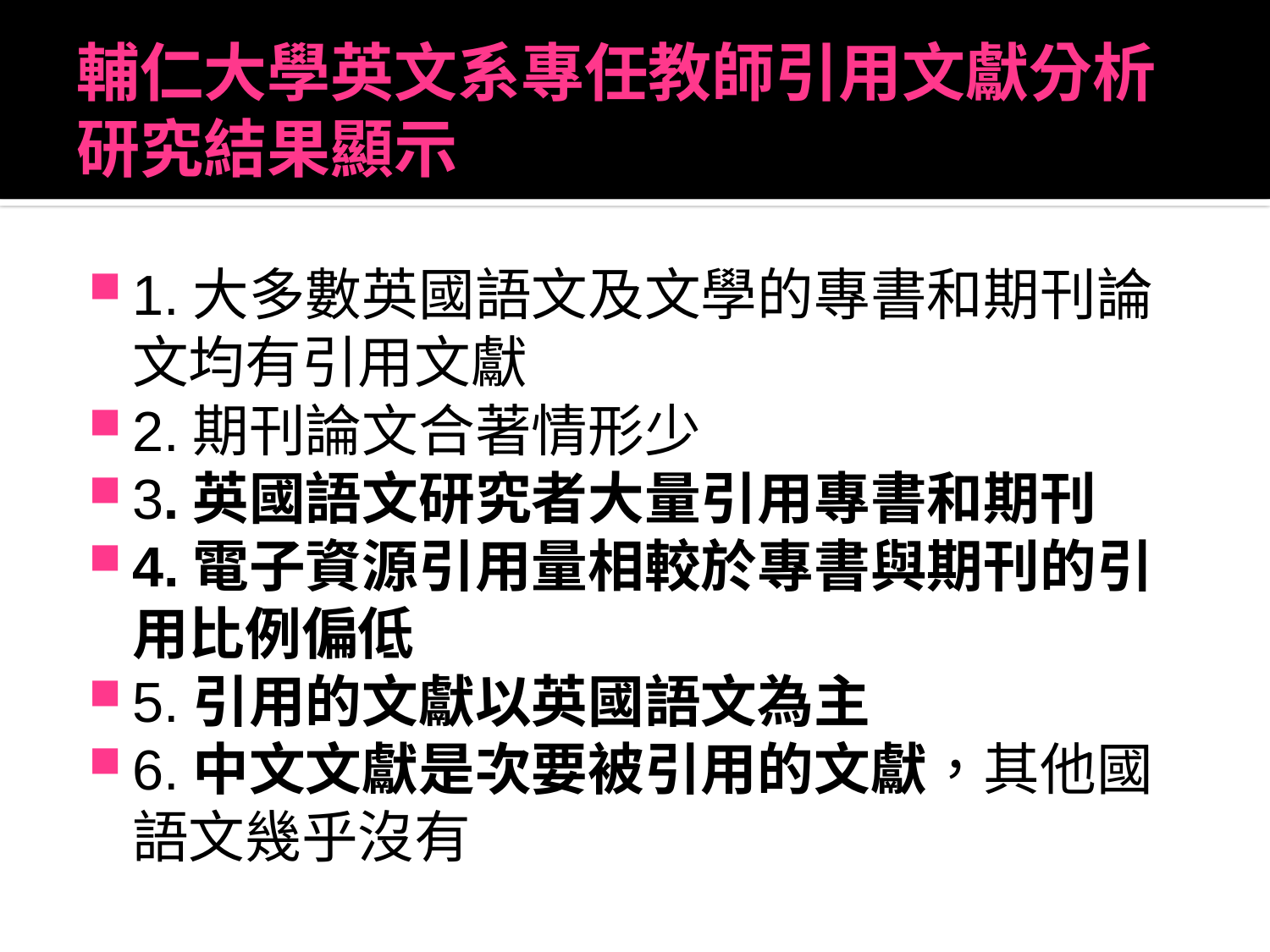

# 輔仁大學英文系專任教師引用文獻分析 研究結果顯示
1.大多數英國語文及文學的專書和期刊論文均有引用文獻
2.期刊論文合著情形少
3.英國語文研究者大量引用專書和期刊
4.電子資源引用量相較於專書與期刊的引用比例偏低
5.引用的文獻以英國語文為主
6.中文文獻是次要被引用的文獻，其他國語文幾乎沒有